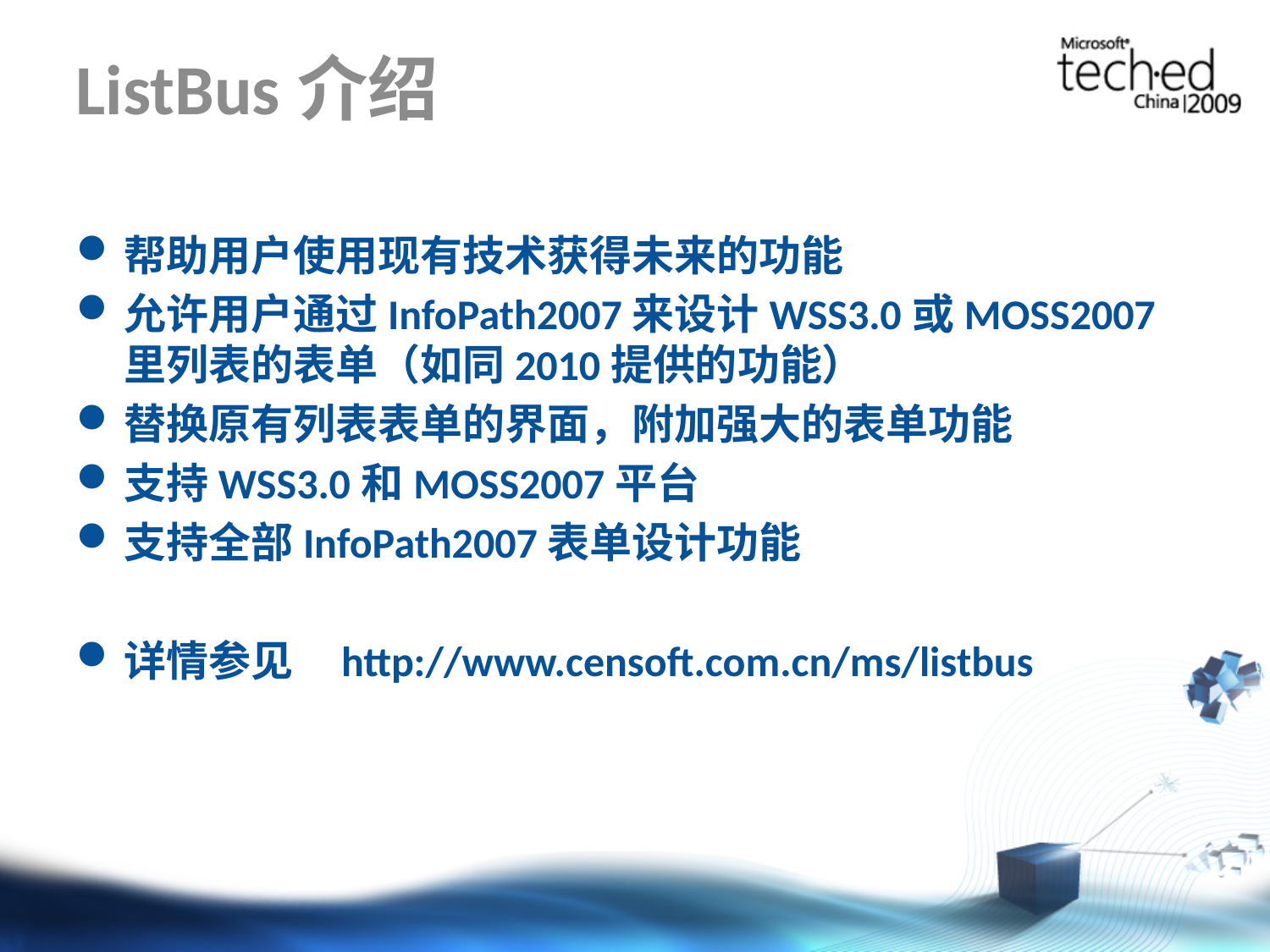

# ListBus介绍
帮助用户使用现有技术获得未来的功能
允许用户通过InfoPath2007来设计WSS3.0或MOSS2007里列表的表单（如同2010提供的功能）
替换原有列表表单的界面，附加强大的表单功能
支持WSS3.0和MOSS2007平台
支持全部InfoPath2007表单设计功能

详情参见    http://www.censoft.com.cn/ms/listbus